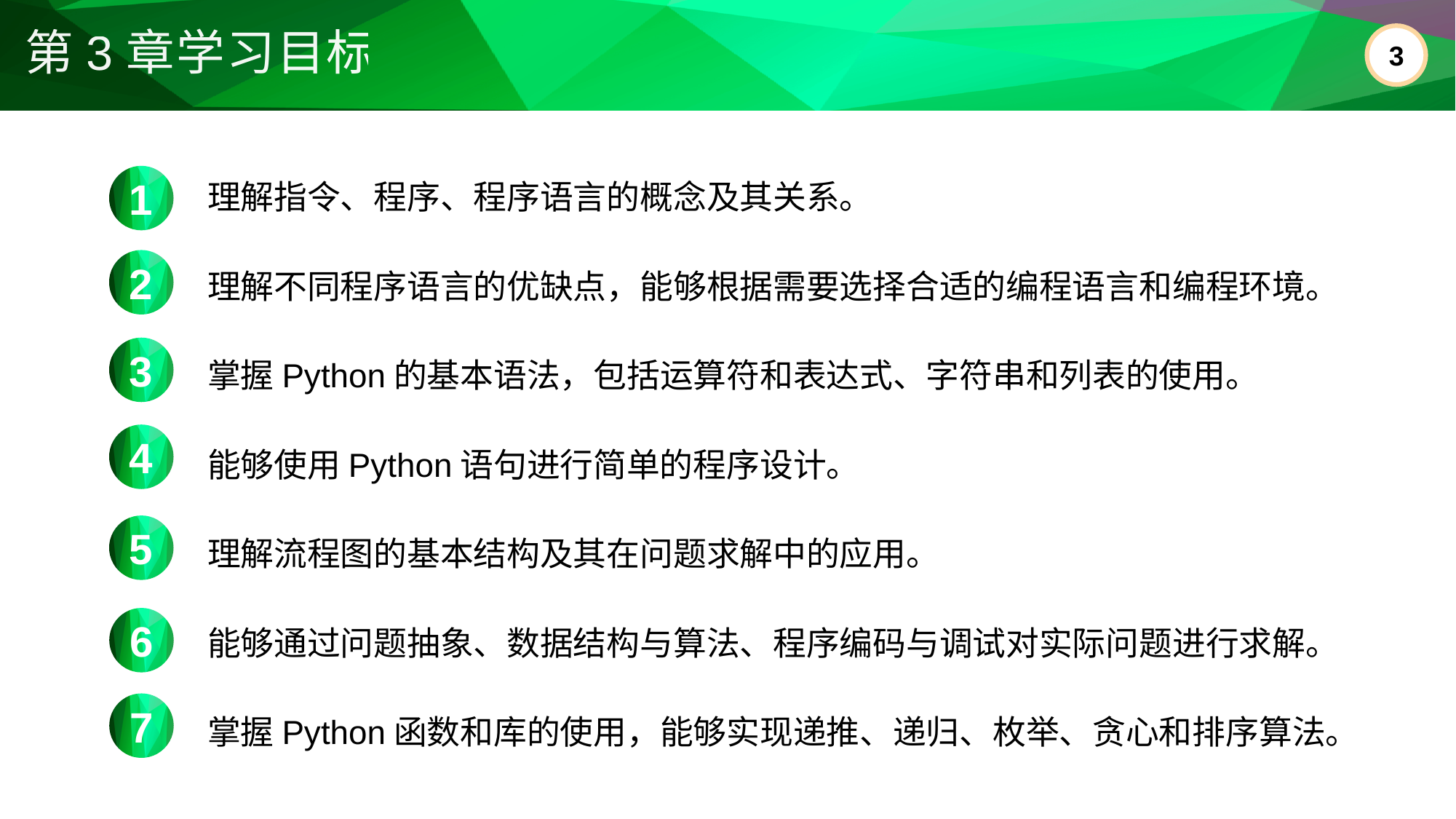

第3章学习目标
理解指令、程序、程序语言的概念及其关系。
理解不同程序语言的优缺点，能够根据需要选择合适的编程语言和编程环境。
掌握Python的基本语法，包括运算符和表达式、字符串和列表的使用。
能够使用Python语句进行简单的程序设计。
理解流程图的基本结构及其在问题求解中的应用。
能够通过问题抽象、数据结构与算法、程序编码与调试对实际问题进行求解。
掌握Python函数和库的使用，能够实现递推、递归、枚举、贪心和排序算法。
1
2
3
4
5
6
7